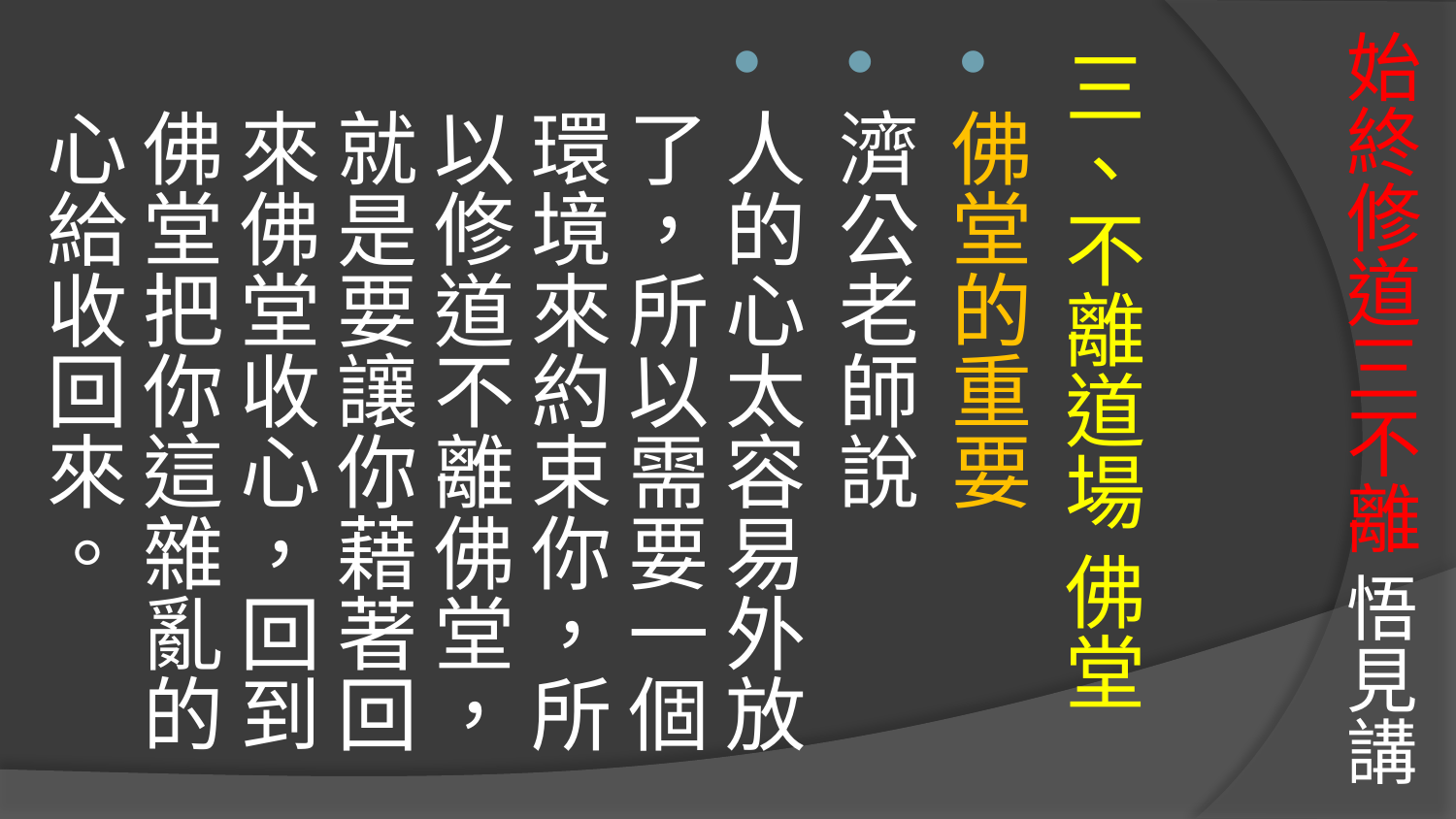

# 始終修道三不離 悟見講
三、不離道場 佛堂
佛堂的重要
濟公老師說
人的心太容易外放了，所以需要一個環境來約束你，所以修道不離佛堂，就是要讓你藉著回來佛堂收心，回到佛堂把你這雜亂的心給收回來。